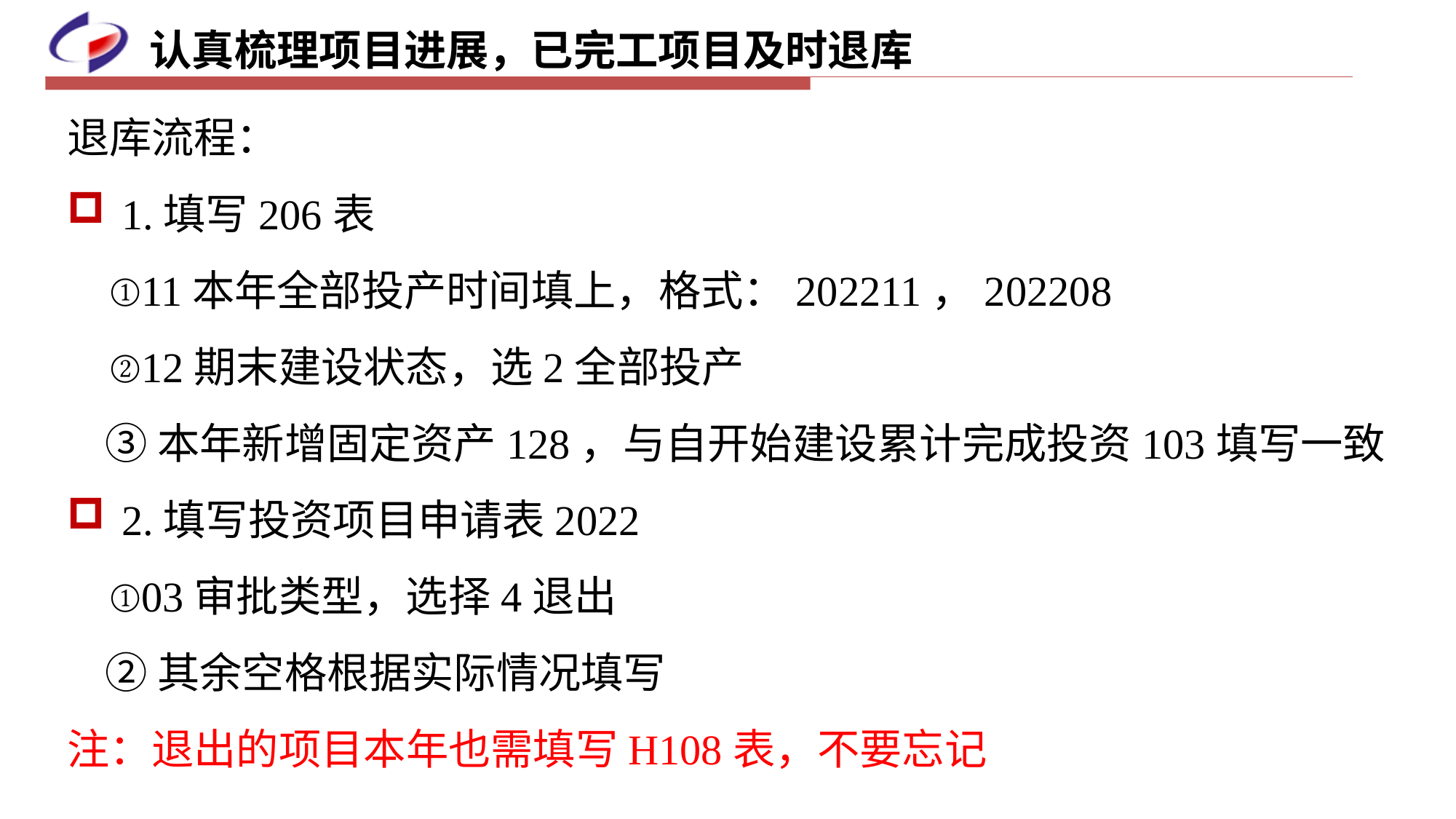

认真梳理项目进展，已完工项目及时退库
退库流程：
1.填写206表
    ①11本年全部投产时间填上，格式：202211，202208
    ②12期末建设状态，选2全部投产
    ③本年新增固定资产128，与自开始建设累计完成投资103填写一致
2.填写投资项目申请表2022
    ①03审批类型，选择4退出
    ②其余空格根据实际情况填写
注：退出的项目本年也需填写H108表，不要忘记